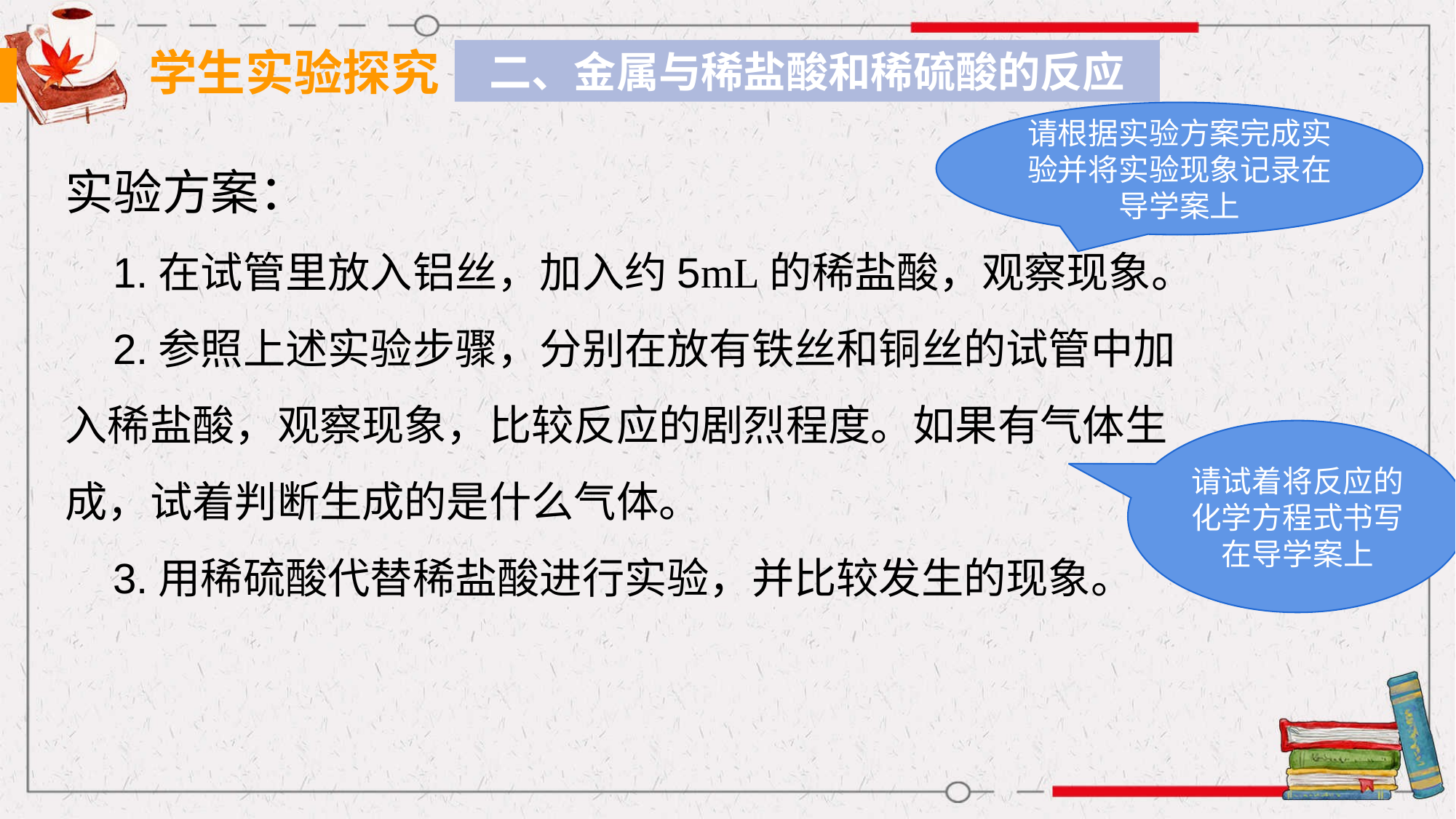

学生实验探究
二、金属与稀盐酸和稀硫酸的反应

请根据实验方案完成实验并将实验现象记录在导学案上
实验方案：
    1.在试管里放入铝丝，加入约5mL的稀盐酸，观察现象。
    2.参照上述实验步骤，分别在放有铁丝和铜丝的试管中加入稀盐酸，观察现象，比较反应的剧烈程度。如果有气体生成，试着判断生成的是什么气体。
    3.用稀硫酸代替稀盐酸进行实验，并比较发生的现象。
请试着将反应的化学方程式书写在导学案上